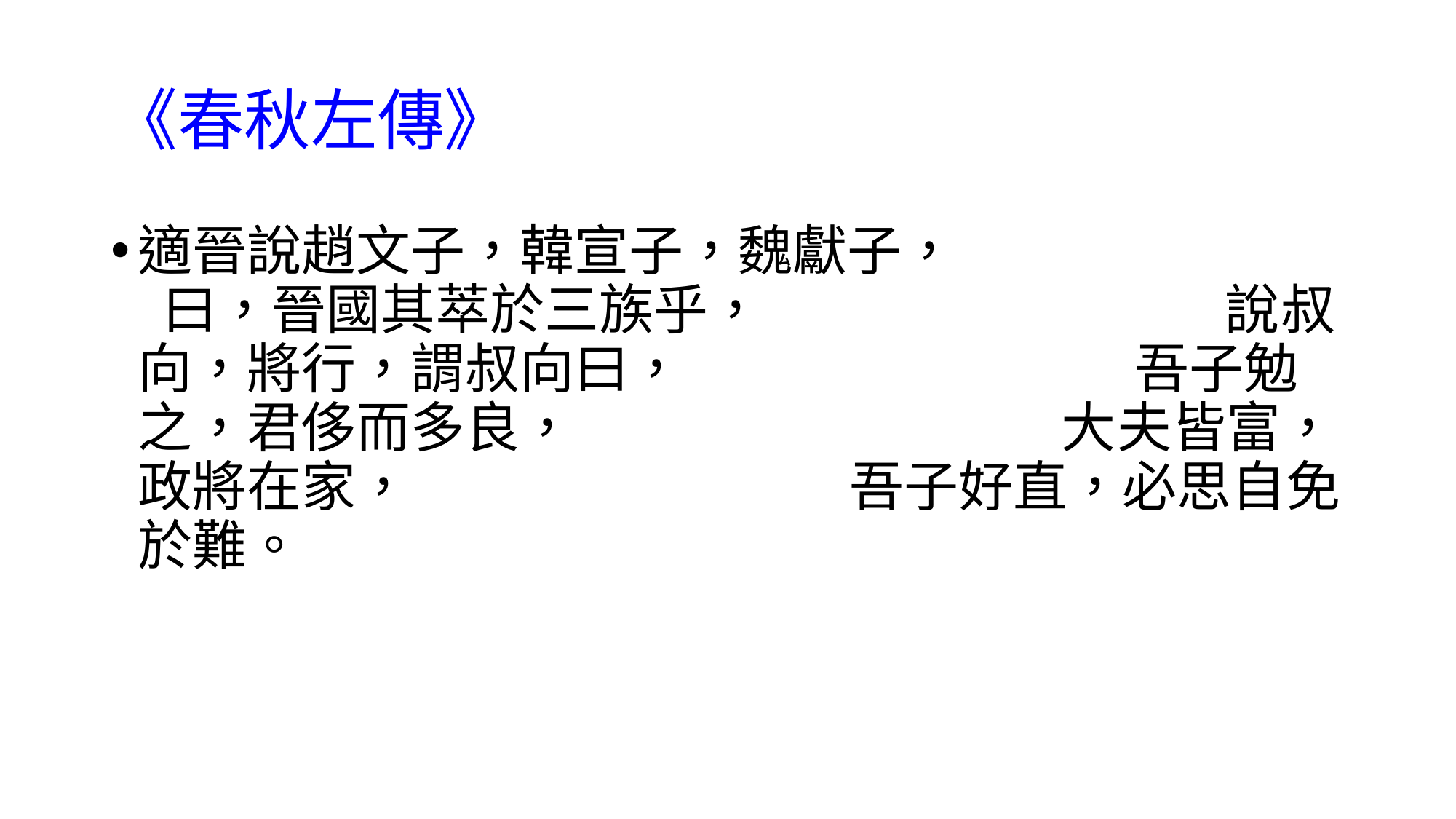

# 《春秋左傳》
適晉說趙文子，韓宣子，魏獻子，                                  曰，晉國其萃於三族乎，                                      說叔向，將行，謂叔向曰，                                     吾子勉之，君侈而多良，                                        大夫皆富，政將在家，                                    吾子好直，必思自免於難。